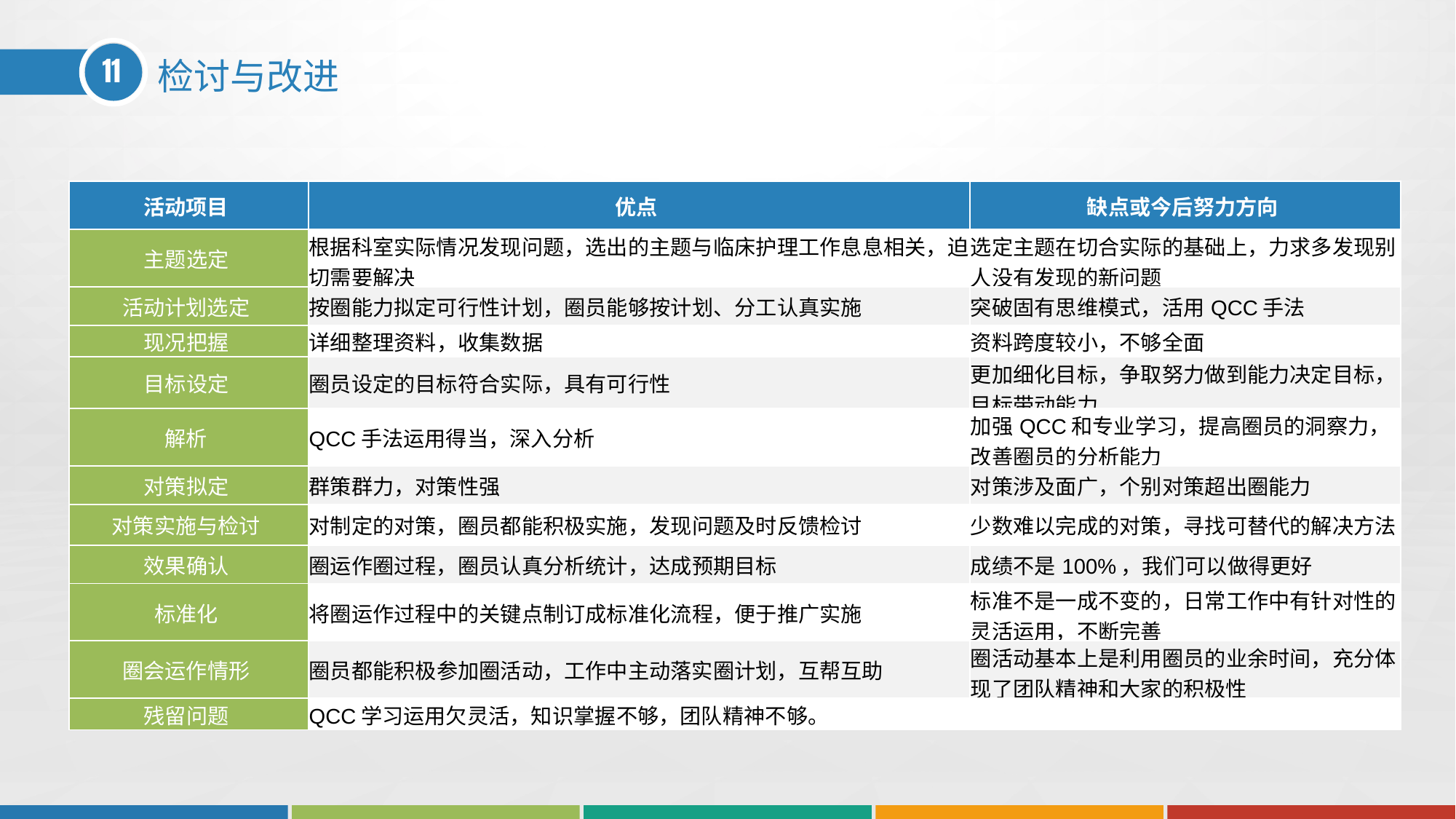

11
检讨与改进

| 活动项目 | 优点 | 缺点或今后努力方向 |
| --- | --- | --- |
| 主题选定 | 根据科室实际情况发现问题，选出的主题与临床护理工作息息相关，迫切需要解决 | 选定主题在切合实际的基础上，力求多发现别人没有发现的新问题 |
| 活动计划选定 | 按圈能力拟定可行性计划，圈员能够按计划、分工认真实施 | 突破固有思维模式，活用QCC手法 |
| 现况把握 | 详细整理资料，收集数据 | 资料跨度较小，不够全面 |
| 目标设定 | 圈员设定的目标符合实际，具有可行性 | 更加细化目标，争取努力做到能力决定目标，目标带动能力 |
| 解析 | QCC手法运用得当，深入分析 | 加强QCC和专业学习，提高圈员的洞察力，改善圈员的分析能力 |
| 对策拟定 | 群策群力，对策性强 | 对策涉及面广，个别对策超出圈能力 |
| 对策实施与检讨 | 对制定的对策，圈员都能积极实施，发现问题及时反馈检讨 | 少数难以完成的对策，寻找可替代的解决方法 |
| 效果确认 | 圈运作圈过程，圈员认真分析统计，达成预期目标 | 成绩不是100%，我们可以做得更好 |
| 标准化 | 将圈运作过程中的关键点制订成标准化流程，便于推广实施 | 标准不是一成不变的，日常工作中有针对性的灵活运用，不断完善 |
| 圈会运作情形 | 圈员都能积极参加圈活动，工作中主动落实圈计划，互帮互助 | 圈活动基本上是利用圈员的业余时间，充分体现了团队精神和大家的积极性 |
| 残留问题 | QCC学习运用欠灵活，知识掌握不够，团队精神不够。 |  |